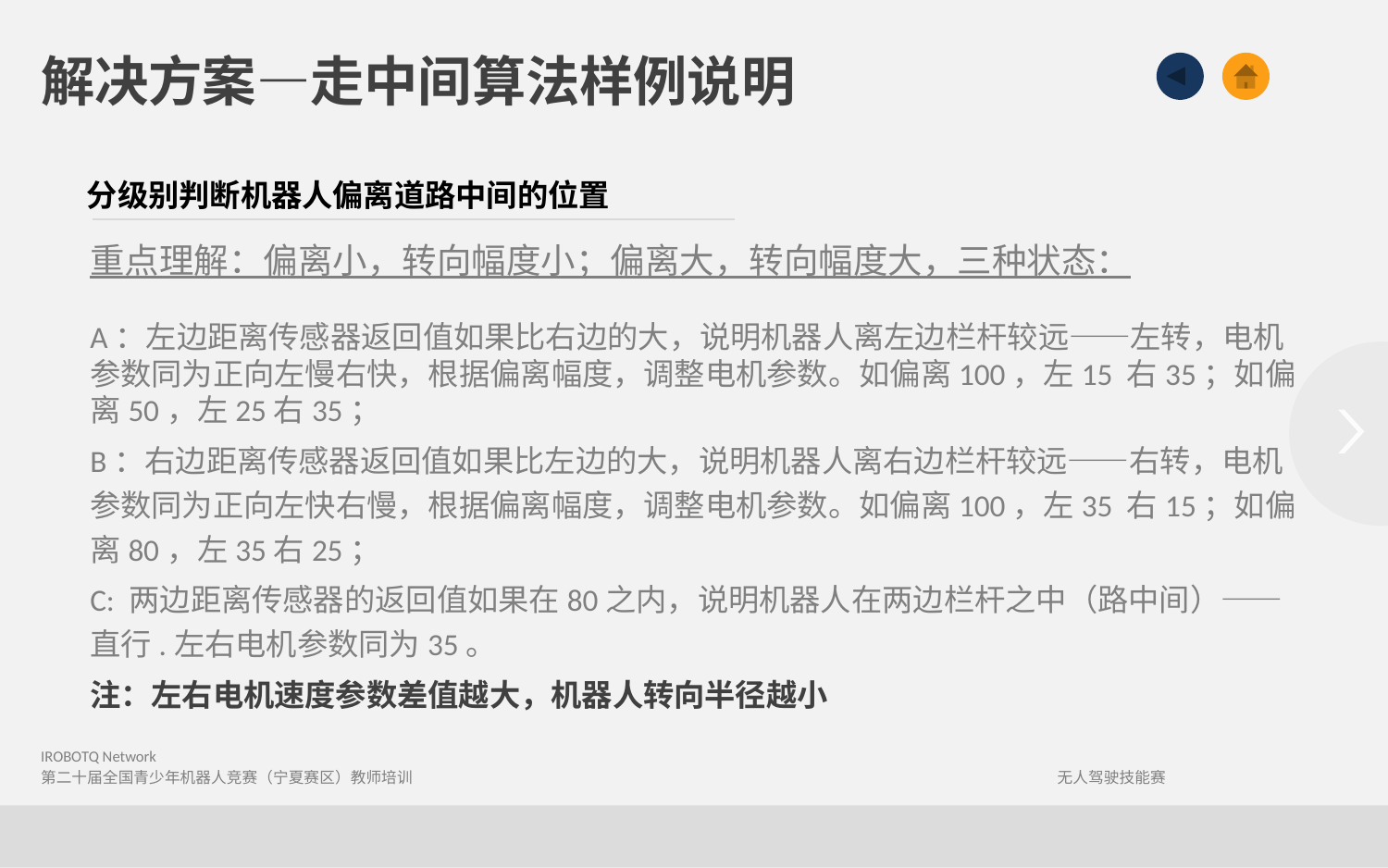

解决方案—走中间算法样例说明

分级别判断机器人偏离道路中间的位置
重点理解：偏离小，转向幅度小；偏离大，转向幅度大，三种状态：

A：左边距离传感器返回值如果比右边的大，说明机器人离左边栏杆较远——左转，电机参数同为正向左慢右快，根据偏离幅度，调整电机参数。如偏离100，左15 右35；如偏离50，左25右35；
B：右边距离传感器返回值如果比左边的大，说明机器人离右边栏杆较远——右转，电机参数同为正向左快右慢，根据偏离幅度，调整电机参数。如偏离100，左35 右15；如偏离80，左35右25；
C: 两边距离传感器的返回值如果在80之内，说明机器人在两边栏杆之中（路中间）——直行.左右电机参数同为35。
注：左右电机速度参数差值越大，机器人转向半径越小